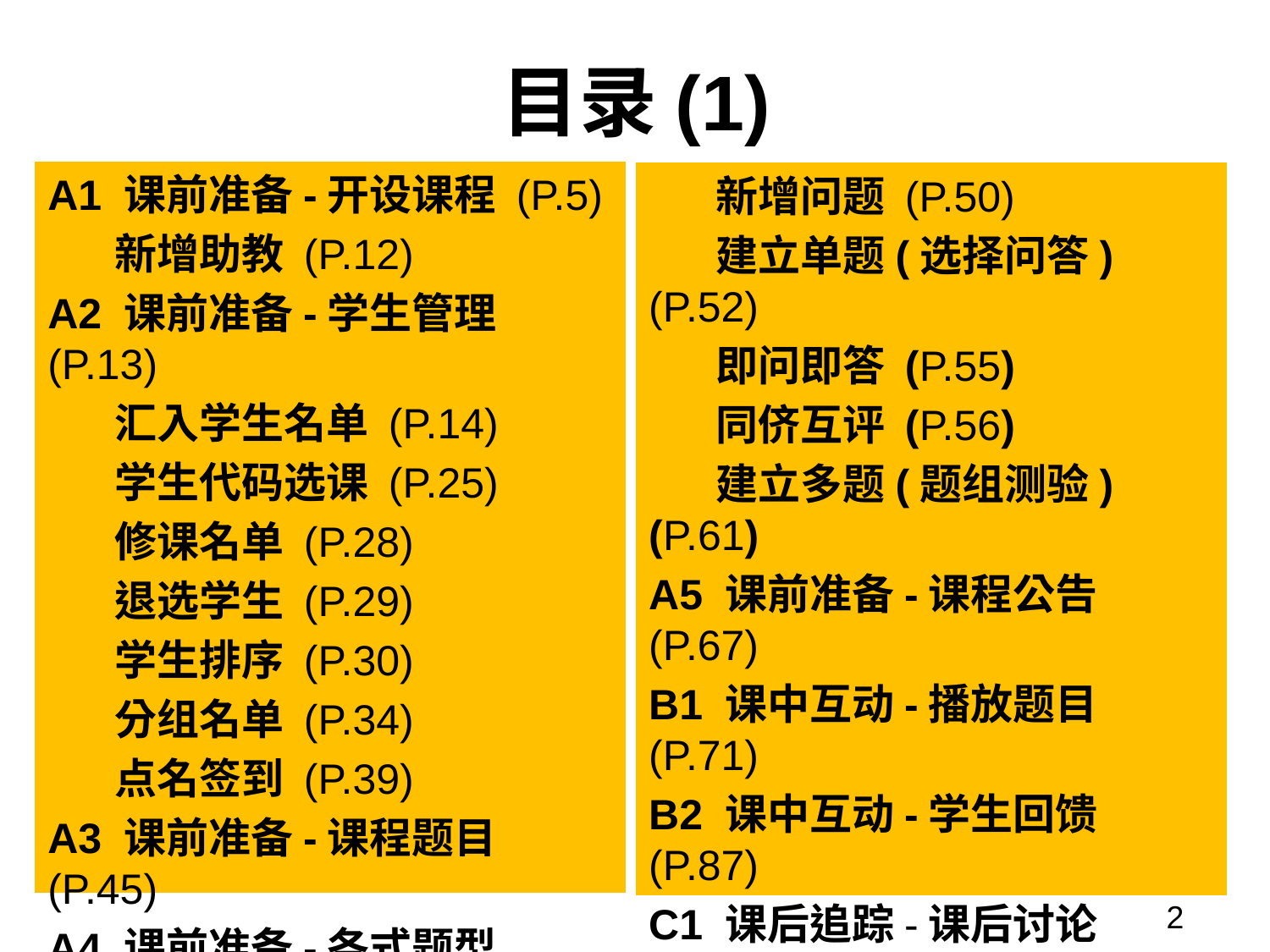

# 目录(1)
A1 课前准备-开设课程 (P.5)
      新增助教 (P.12)
A2 课前准备-学生管理 (P.13)
      汇入学生名单 (P.14)
      学生代码选课 (P.25)
      修课名单 (P.28)
      退选学生 (P.29)
      学生排序 (P.30)
      分组名单 (P.34)
      点名签到 (P.39)
A3 课前准备-课程题目 (P.45)
A4 课前准备-各式题型 (P.49)

      新增问题 (P.50)
      建立单题(选择问答) (P.52)
      即问即答 (P.55)
      同侪互评 (P.56)
      建立多题(题组测验) (P.61)
A5 课前准备-课程公告 (P.67)
B1 课中互动-播放题目(P.71)
B2 课中互动-学生回馈(P.87)
C1 课后追踪-课后讨论(P.93)
C2 课后追踪-统计资料(P.96)
D1 其他        -PPT套件(P.104)

2